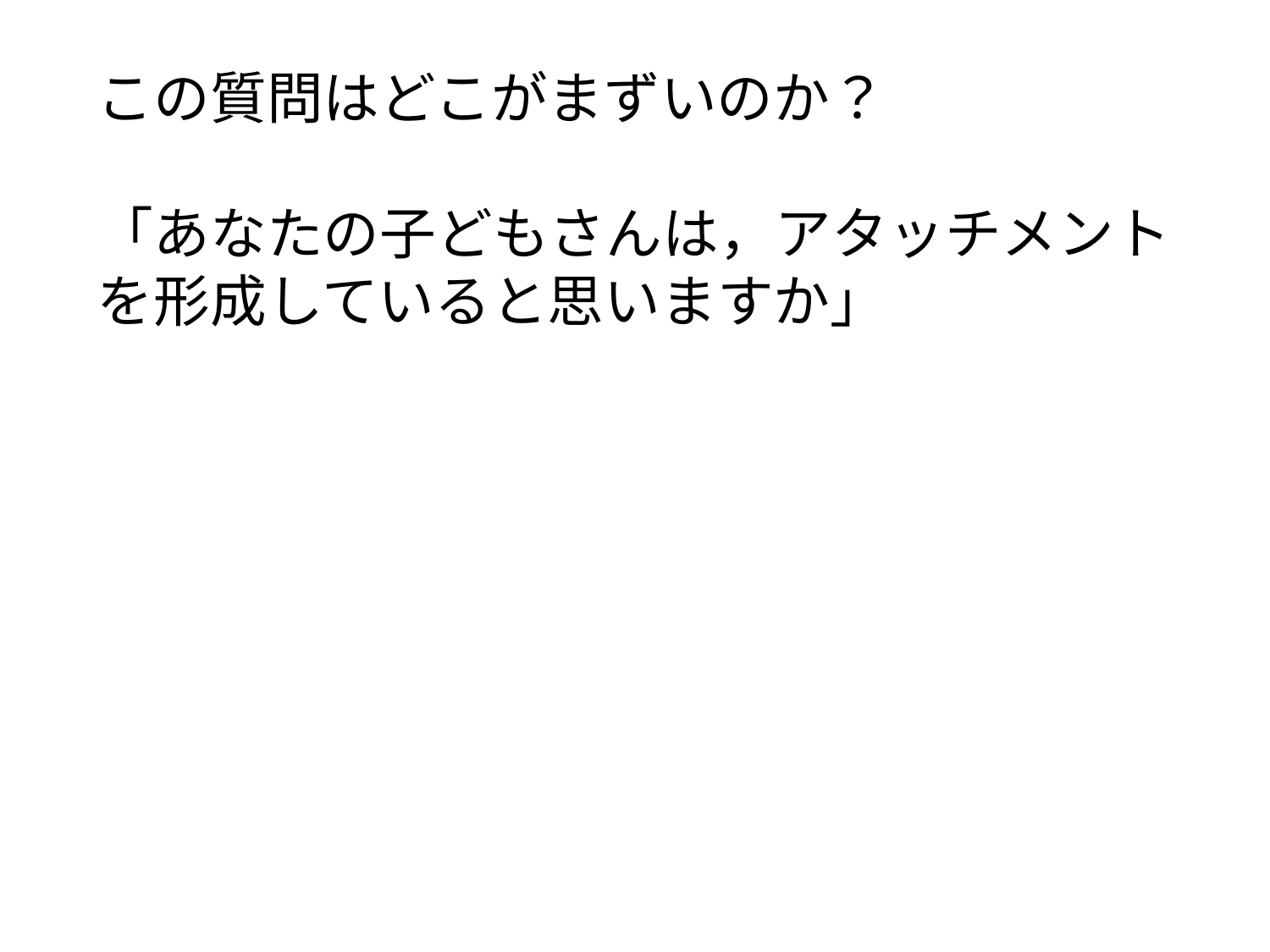

この質問はどこがまずいのか？

「あなたの子どもさんは，アタッチメントを形成していると思いますか」